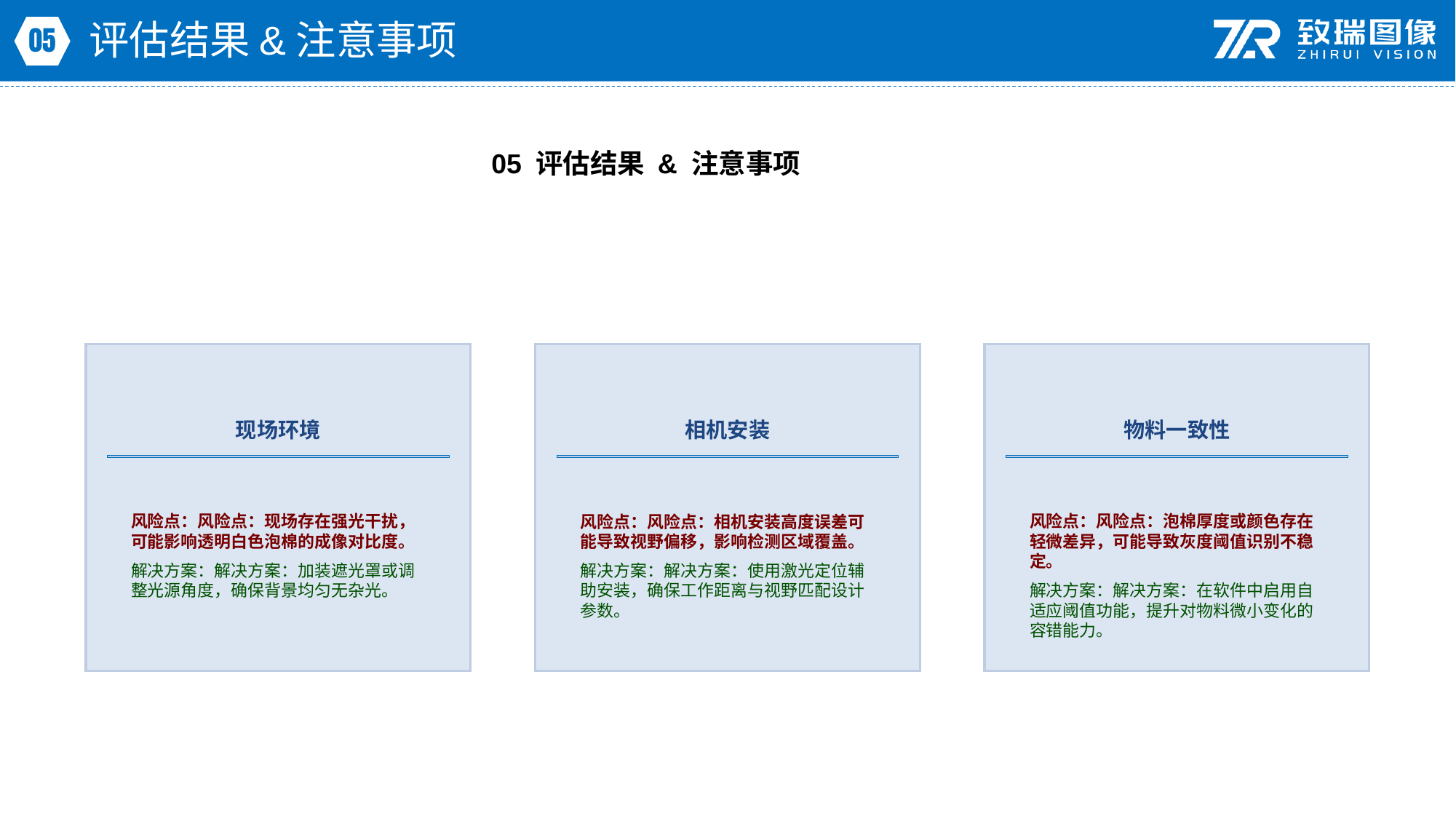

评估结果&注意事项
05

05 评估结果 & 注意事项

现场环境

相机安装

物料一致性

风险点：风险点：现场存在强光干扰，可能影响透明白色泡棉的成像对比度。
解决方案：解决方案：加装遮光罩或调整光源角度，确保背景均匀无杂光。

风险点：风险点：相机安装高度误差可能导致视野偏移，影响检测区域覆盖。
解决方案：解决方案：使用激光定位辅助安装，确保工作距离与视野匹配设计参数。

风险点：风险点：泡棉厚度或颜色存在轻微差异，可能导致灰度阈值识别不稳定。
解决方案：解决方案：在软件中启用自适应阈值功能，提升对物料微小变化的容错能力。